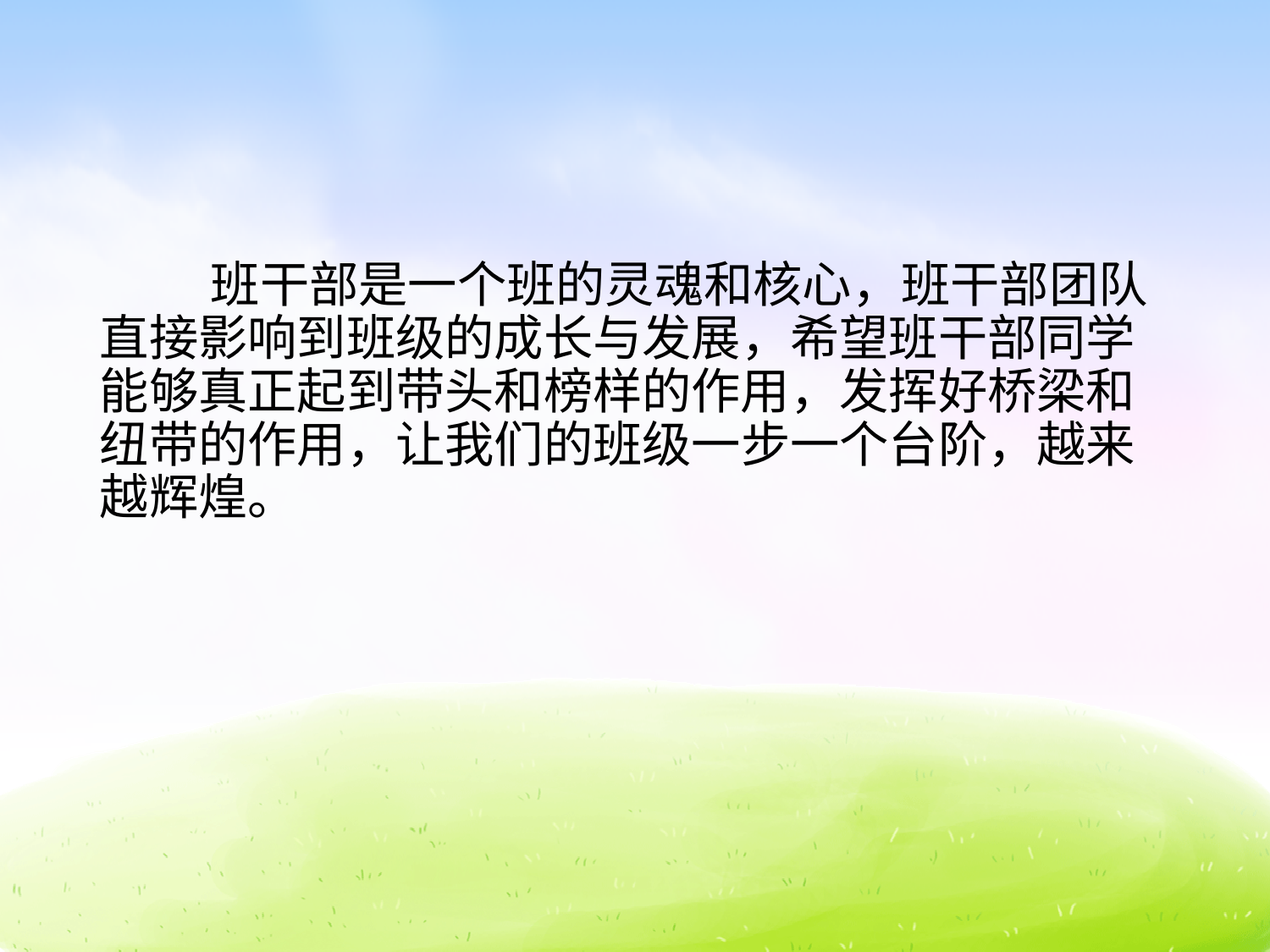

#
         班干部是一个班的灵魂和核心，班干部团队直接影响到班级的成长与发展，希望班干部同学能够真正起到带头和榜样的作用，发挥好桥梁和纽带的作用，让我们的班级一步一个台阶，越来越辉煌。